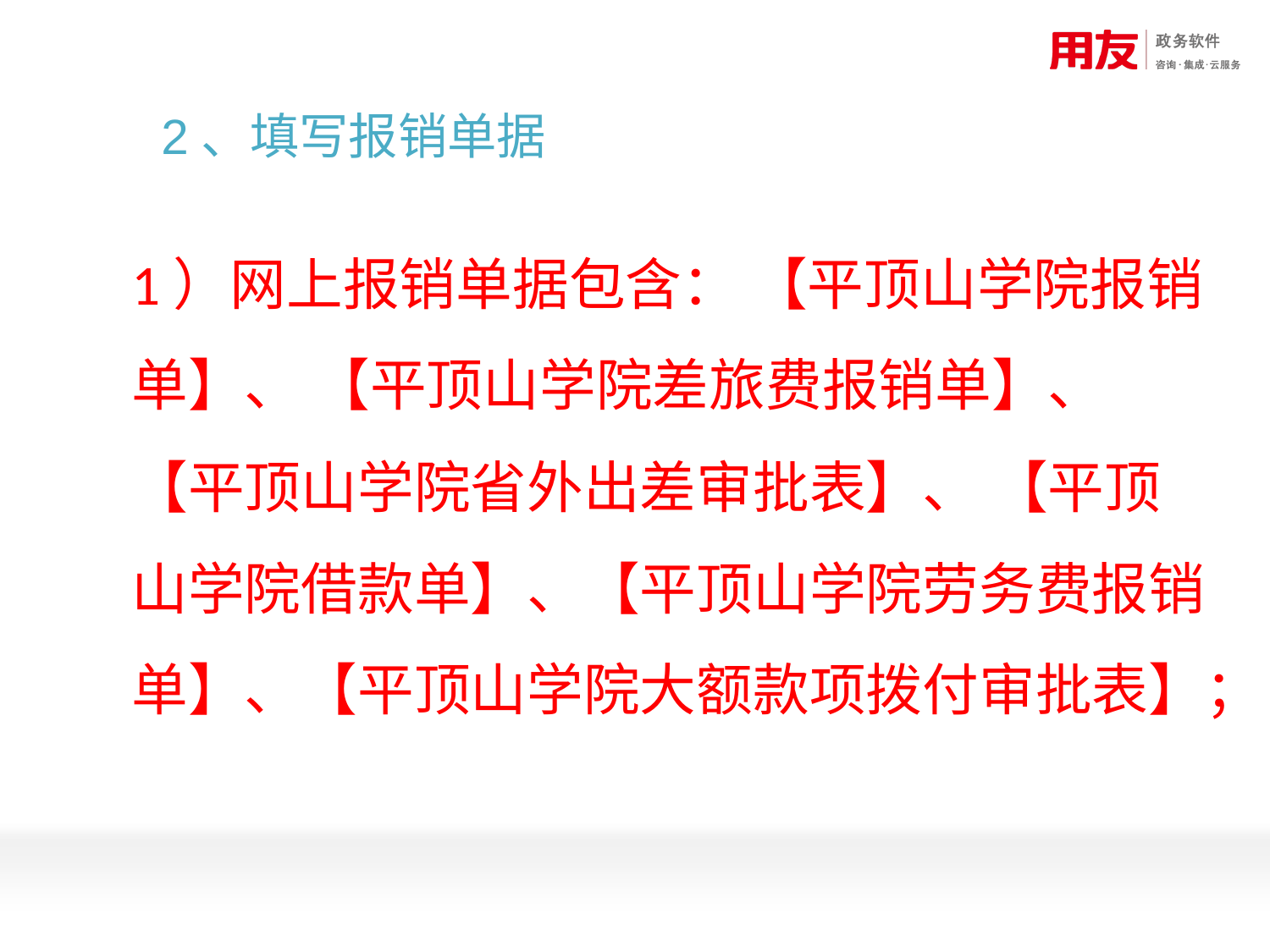

#
2、填写报销单据
1）网上报销单据包含： 【平顶山学院报销单】、 【平顶山学院差旅费报销单】、 【平顶山学院省外出差审批表】、 【平顶山学院借款单】、【平顶山学院劳务费报销单】、【平顶山学院大额款项拨付审批表】；